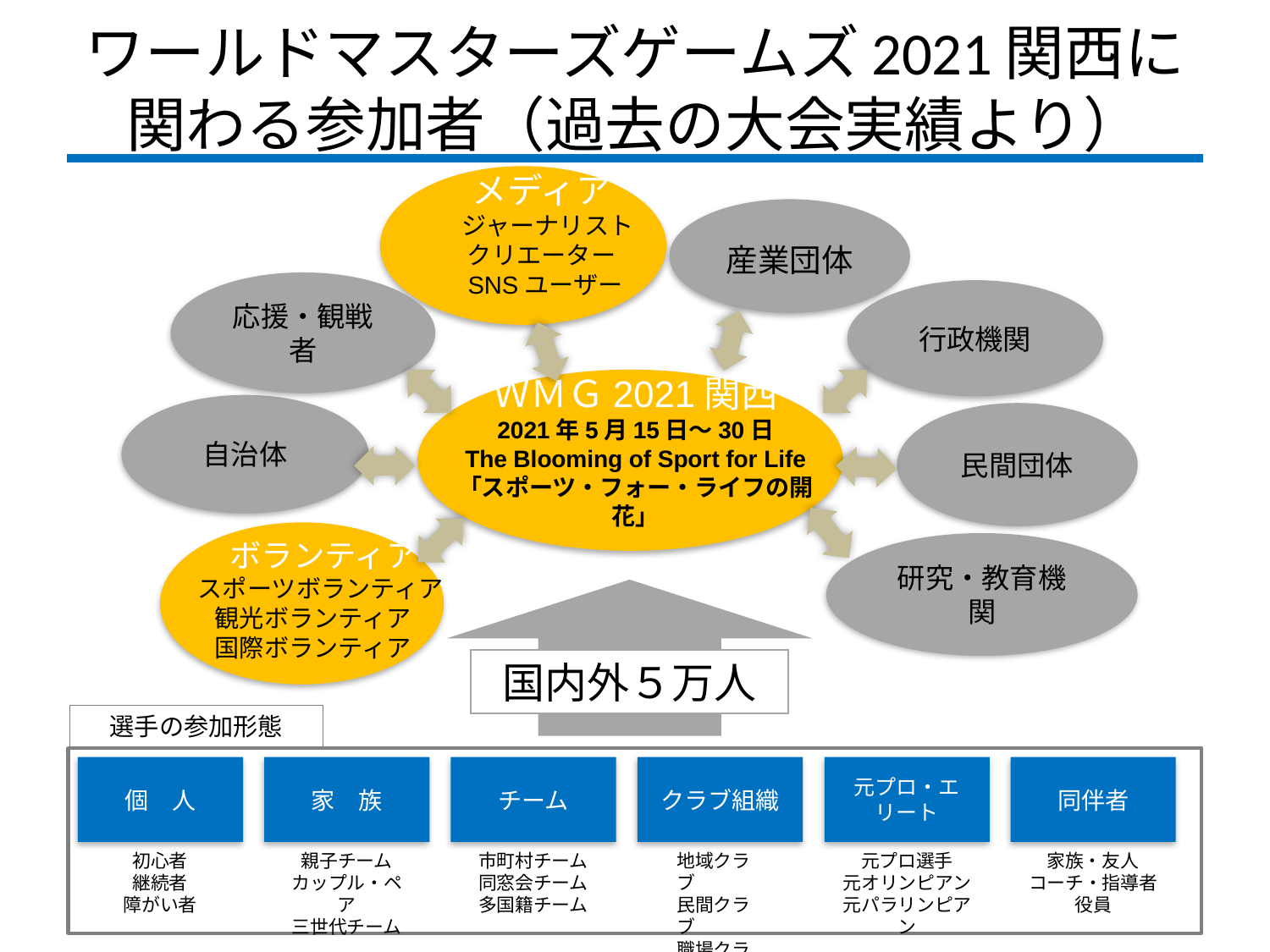

ワールドマスターズゲームズ2021関西に
関わる参加者（過去の大会実績より）
　メディア
　ジャーナリスト
　 クリエーター
　SNSユーザー

産業団体

応援・観戦者

行政機関

ＷＭＧ2021関西
2021年5月15日～30日
The Blooming of Sport for Life
「スポーツ・フォー・ライフの開花」

自治体
民間団体

　ボランティア
スポーツボランティア
  観光ボランティア
  国際ボランティア
研究・教育機関

国内外５万人
選手の参加形態

個　人
家　族
チーム
クラブ組織
元プロ・エリート
同伴者
初心者
継続者
障がい者
親子チーム
カップル・ペア
三世代チーム
市町村チーム
同窓会チーム
多国籍チーム
地域クラブ
民間クラブ
職場クラブ
元プロ選手
元オリンピアン
元パラリンピアン
家族・友人
コーチ・指導者
役員